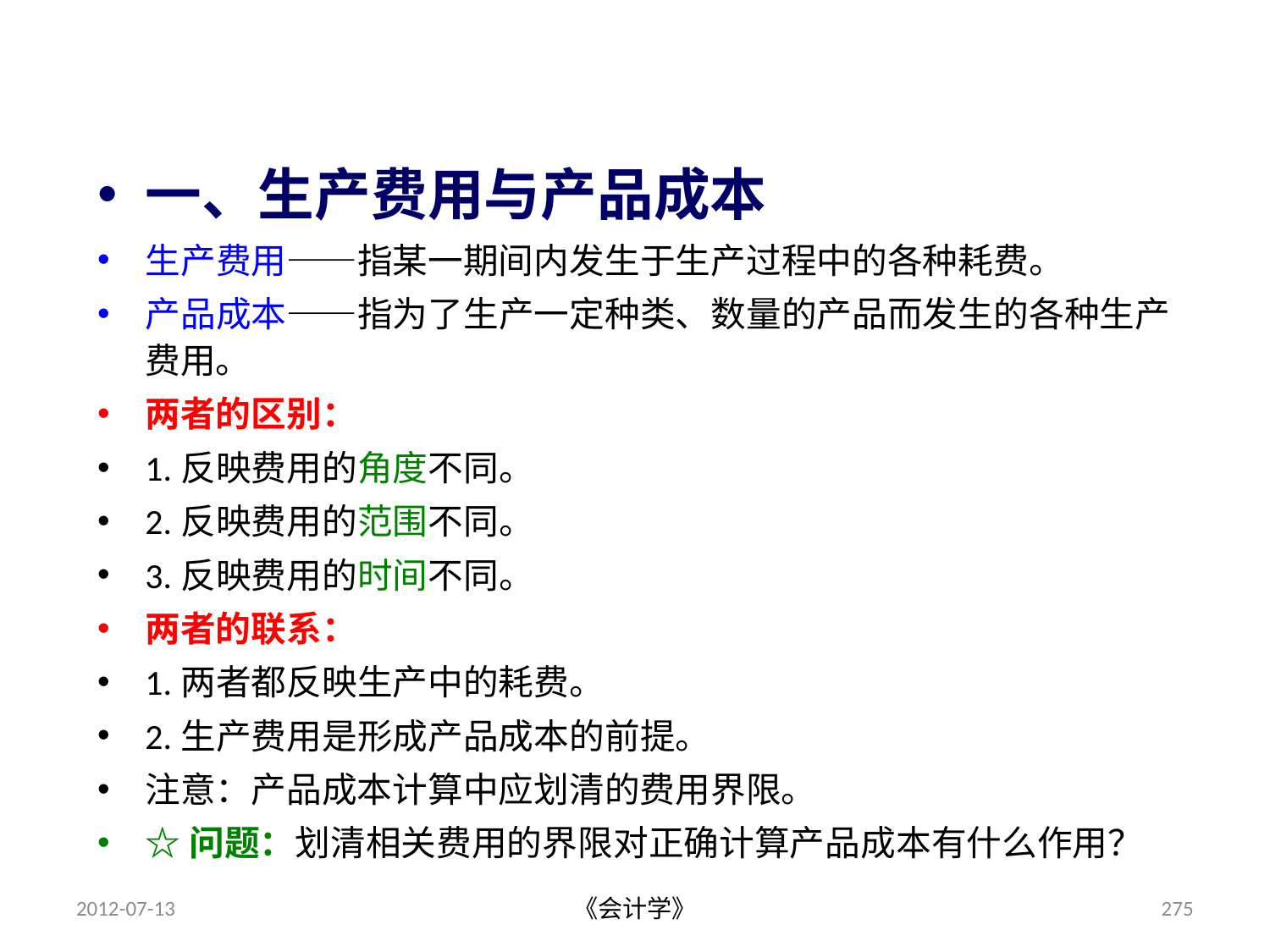

# 第二节   生产成本
一、生产费用与产品成本
生产费用——指某一期间内发生于生产过程中的各种耗费。
产品成本——指为了生产一定种类、数量的产品而发生的各种生产费用。
两者的区别：
1.反映费用的角度不同。
2.反映费用的范围不同。
3.反映费用的时间不同。
两者的联系：
1.两者都反映生产中的耗费。
2.生产费用是形成产品成本的前提。
注意：产品成本计算中应划清的费用界限。
☆问题：划清相关费用的界限对正确计算产品成本有什么作用？
2012-07-13
《会计学》
275